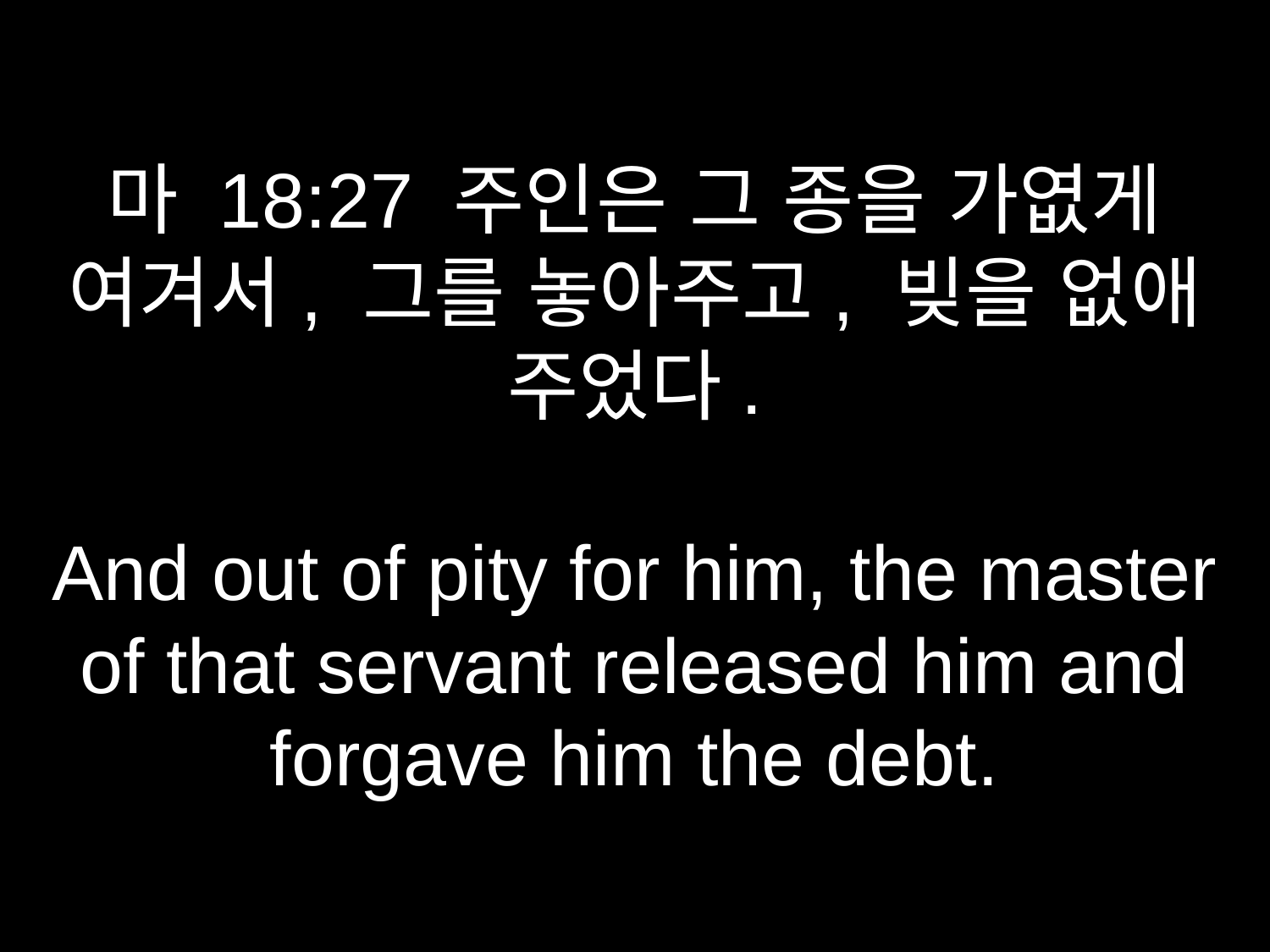

# 마 18:27 주인은 그 종을 가엾게 여겨서, 그를 놓아주고, 빚을 없애 주었다. And out of pity for him, the master of that servant released him and forgave him the debt.